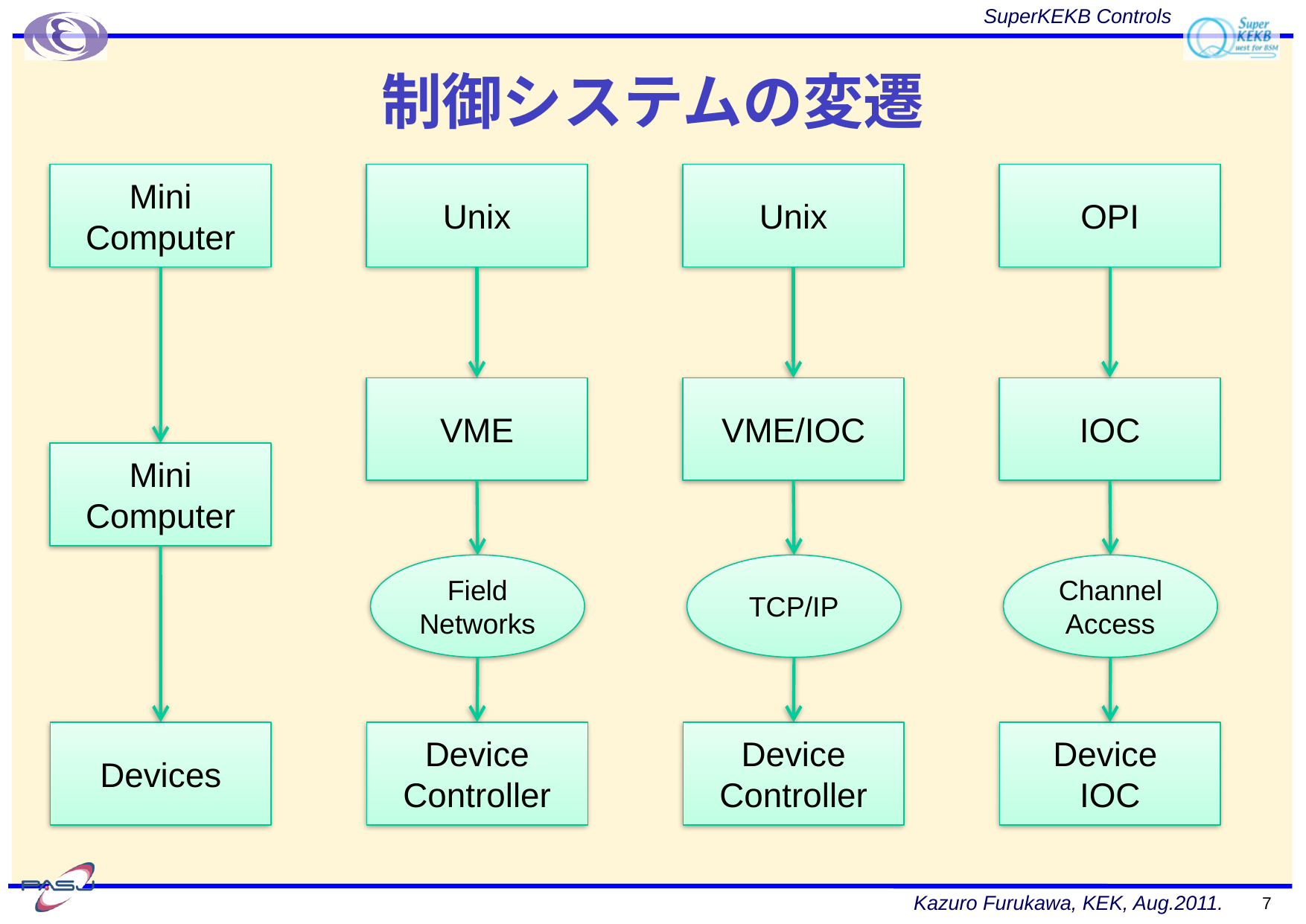

# 制御システムの変遷

Mini Computer
Unix
Unix
OPI
VME
VME/IOC
IOC
Mini Computer
Field
Networks
TCP/IP
Channel
Access
Devices
Device Controller
Device Controller
Device
IOC
7